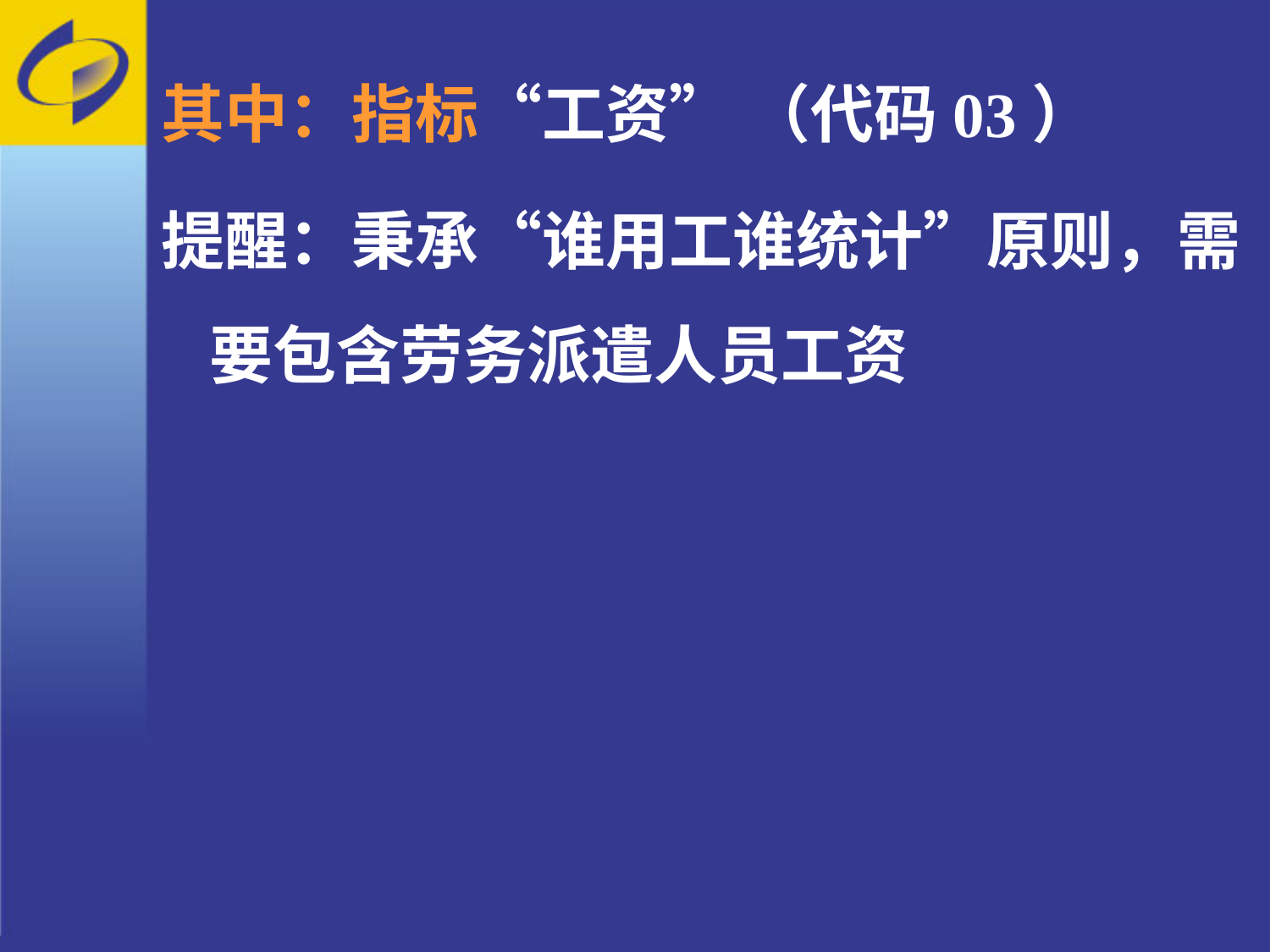

其中：指标“工资” （代码03）
提醒：秉承“谁用工谁统计”原则，需要包含劳务派遣人员工资